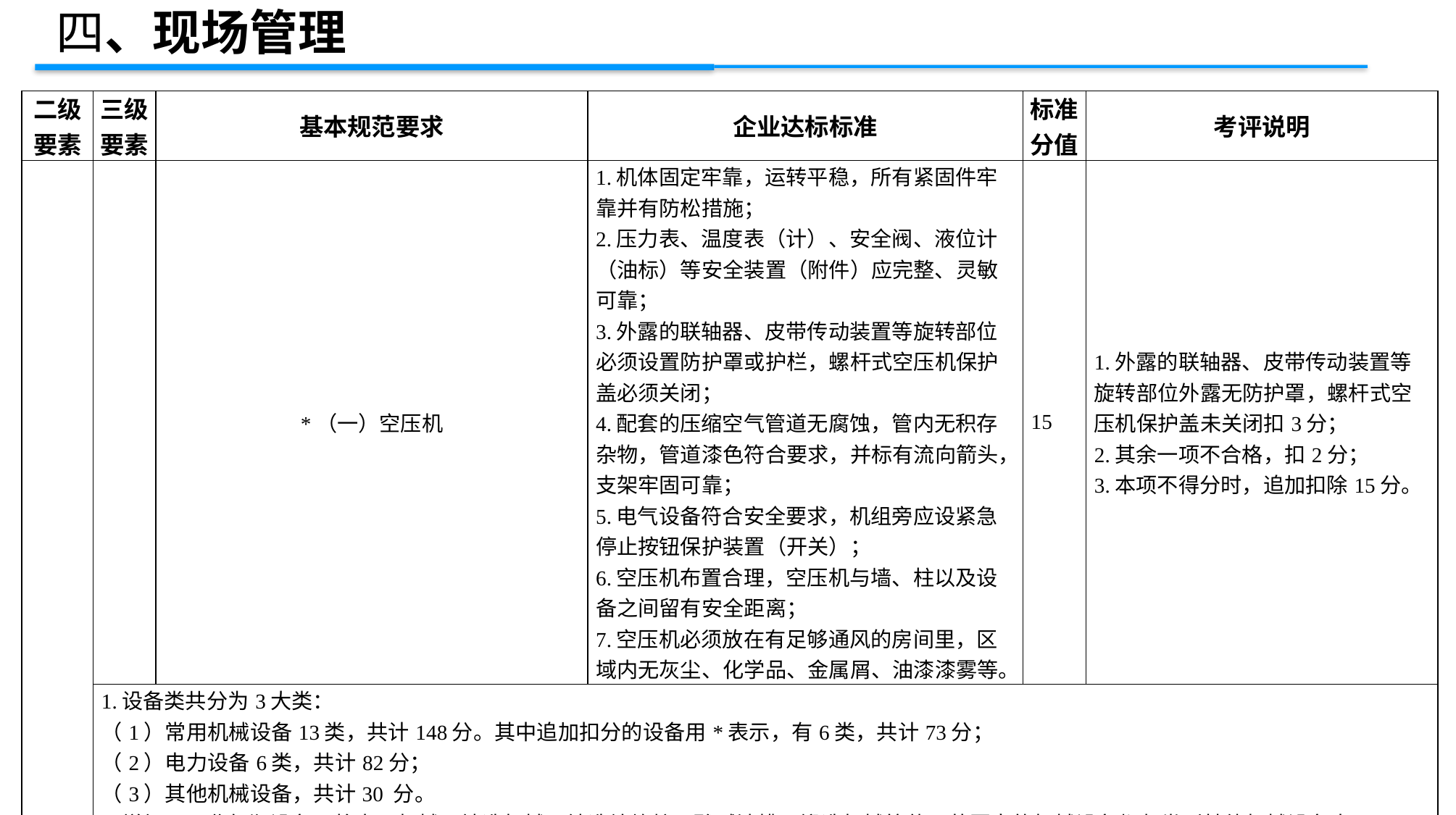

四、现场管理

| 二级 要素 | 三级 要素 | 基本规范要求 | 企业达标标准 | 标准 分值 | 考评说明 |
| --- | --- | --- | --- | --- | --- |
|  |  | \*（一）空压机 | 1.机体固定牢靠，运转平稳，所有紧固件牢靠并有防松措施； 2.压力表、温度表（计）、安全阀、液位计（油标）等安全装置（附件）应完整、灵敏可靠； 3.外露的联轴器、皮带传动装置等旋转部位必须设置防护罩或护栏，螺杆式空压机保护盖必须关闭； 4.配套的压缩空气管道无腐蚀，管内无积存杂物，管道漆色符合要求，并标有流向箭头，支架牢固可靠； 5.电气设备符合安全要求，机组旁应设紧急停止按钮保护装置（开关）； 6.空压机布置合理，空压机与墙、柱以及设备之间留有安全距离； 7.空压机必须放在有足够通风的房间里，区域内无灰尘、化学品、金属屑、油漆漆雾等。 | 15 | 1.外露的联轴器、皮带传动装置等旋转部位外露无防护罩，螺杆式空压机保护盖未关闭扣3分； 2.其余一项不合格，扣2分； 3.本项不得分时，追加扣除15分。 |
|  | 1.设备类共分为3大类： （1）常用机械设备13类，共计148分。其中追加扣分的设备用\*表示，有6类，共计73分； （2）电力设备6类，共计82分； （3）其他机械设备，共计30 分。 2.增加了工业气瓶设备，将木工机械、铸造机械、铸造熔炼炉、酸碱油槽、锻造机械等使用范围窄的机械设备都归类到其他机械设备中。 3.设备类的达标标准基本与原先2009年版的机械制造企业安全生产标准化相同。冶金工贸行业主要针对轻工行业，而机械行业生产设备种类繁多，在机械企业中的常用基础机械设备（例：空压机、冲、剪、压机械等）使用数量也多，共有148分，比冶金工贸的常用机械设备69分，增加79分。 b.增加电气设备分值61分。冶金工贸的电气设备5类21分，新机械标准电气设备6类，分值82分，考核标准数量大幅增多，导致分值也大幅增多。 |  |  |  |  |